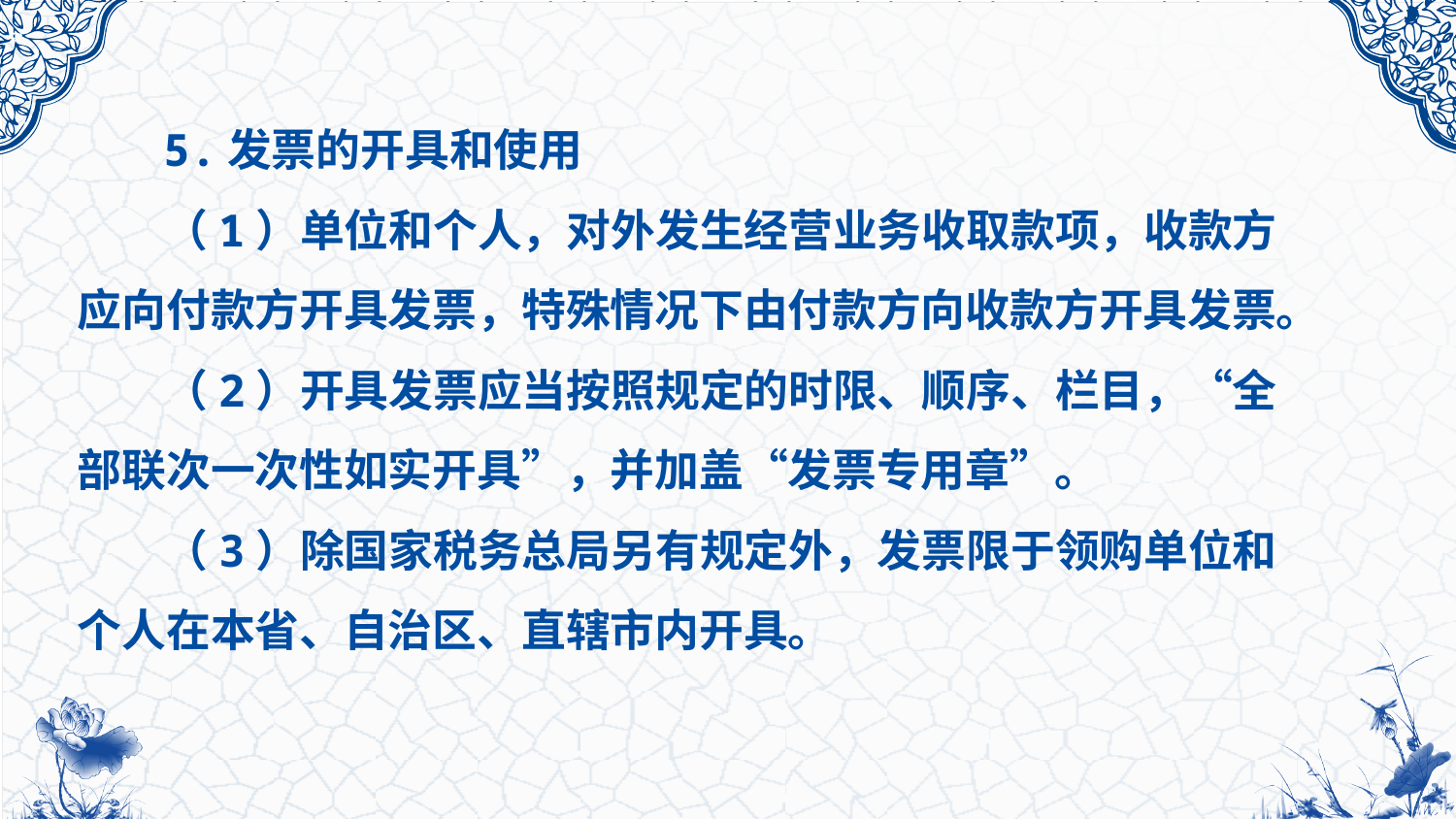

5.发票的开具和使用
（1）单位和个人，对外发生经营业务收取款项，收款方应向付款方开具发票，特殊情况下由付款方向收款方开具发票。
（2）开具发票应当按照规定的时限、顺序、栏目，“全部联次一次性如实开具”，并加盖“发票专用章”。
（3）除国家税务总局另有规定外，发票限于领购单位和个人在本省、自治区、直辖市内开具。